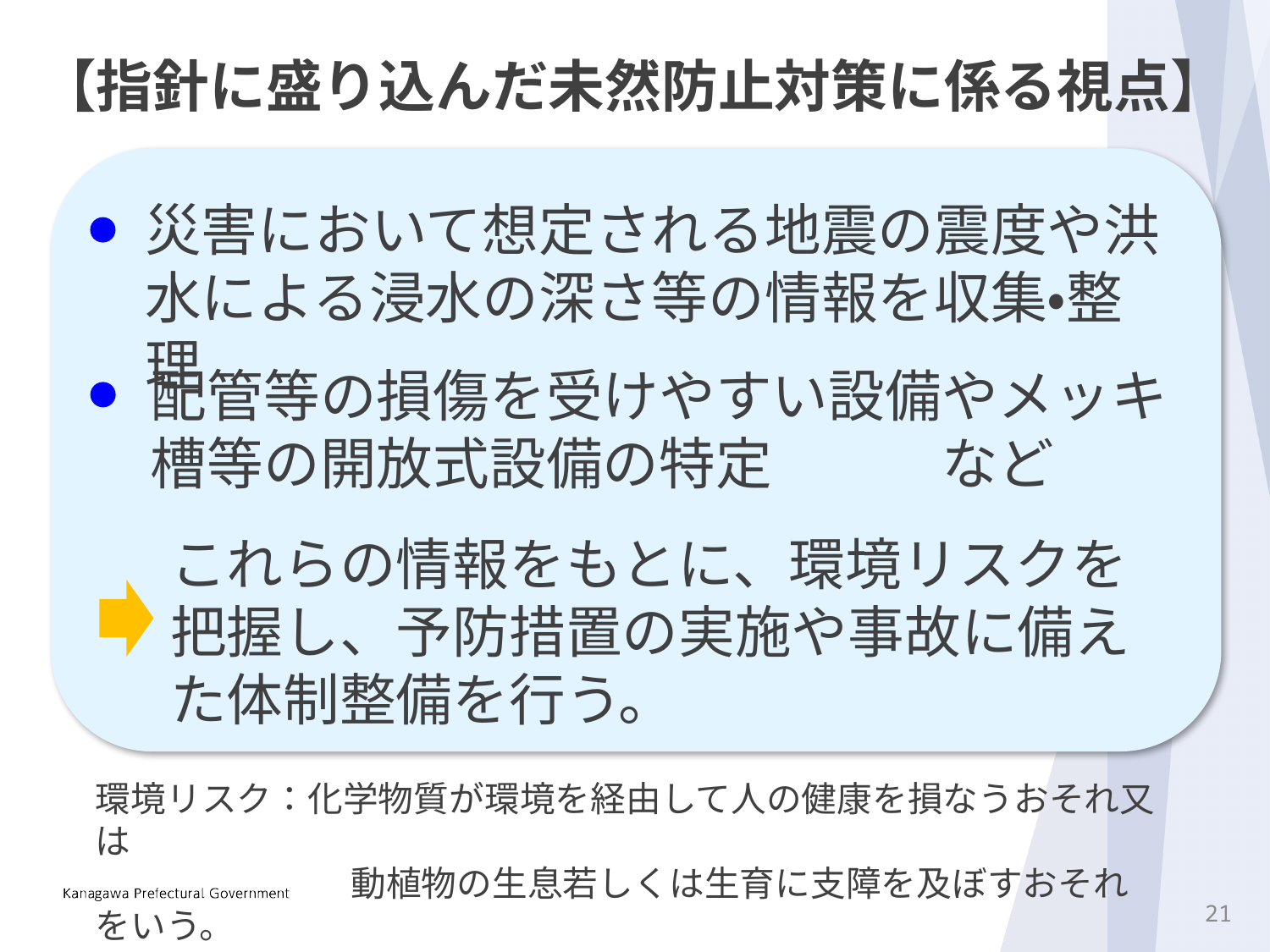

【指針に盛り込んだ未然防止対策に係る視点】

災害において想定される地震の震度や洪水による浸水の深さ等の情報を収集・整理

配管等の損傷を受けやすい設備やメッキ槽等の開放式設備の特定　　　など

これらの情報をもとに、環境リスクを把握し、予防措置の実施や事故に備えた体制整備を行う。

環境リスク：化学物質が環境を経由して人の健康を損なうおそれ又は
　　　　　　　 動植物の生息若しくは生育に支障を及ぼすおそれをいう。
21